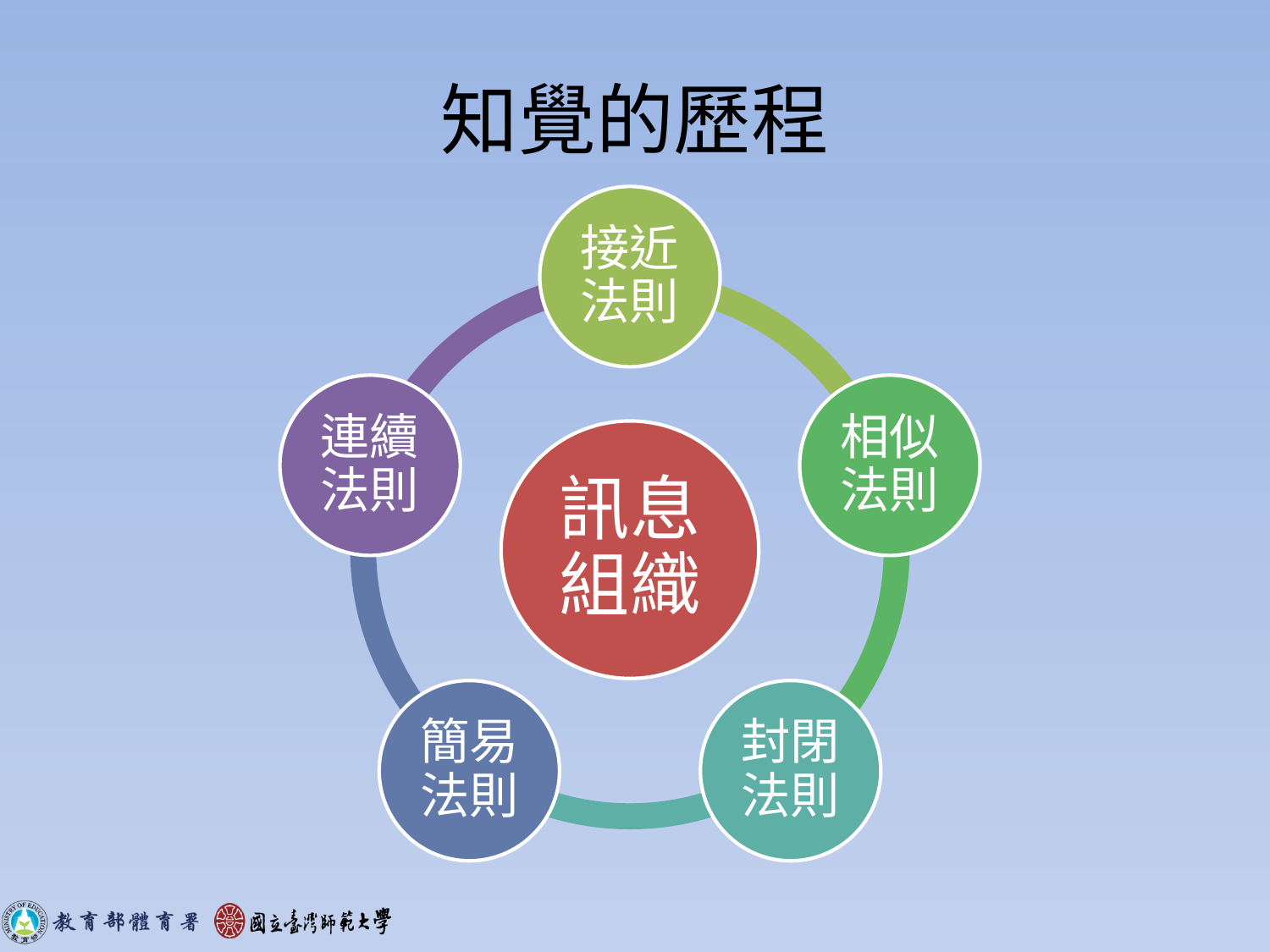

# 知覺的歷程
訊息組織
接近法則
相似法則
封閉法則
簡易法則
連續法則